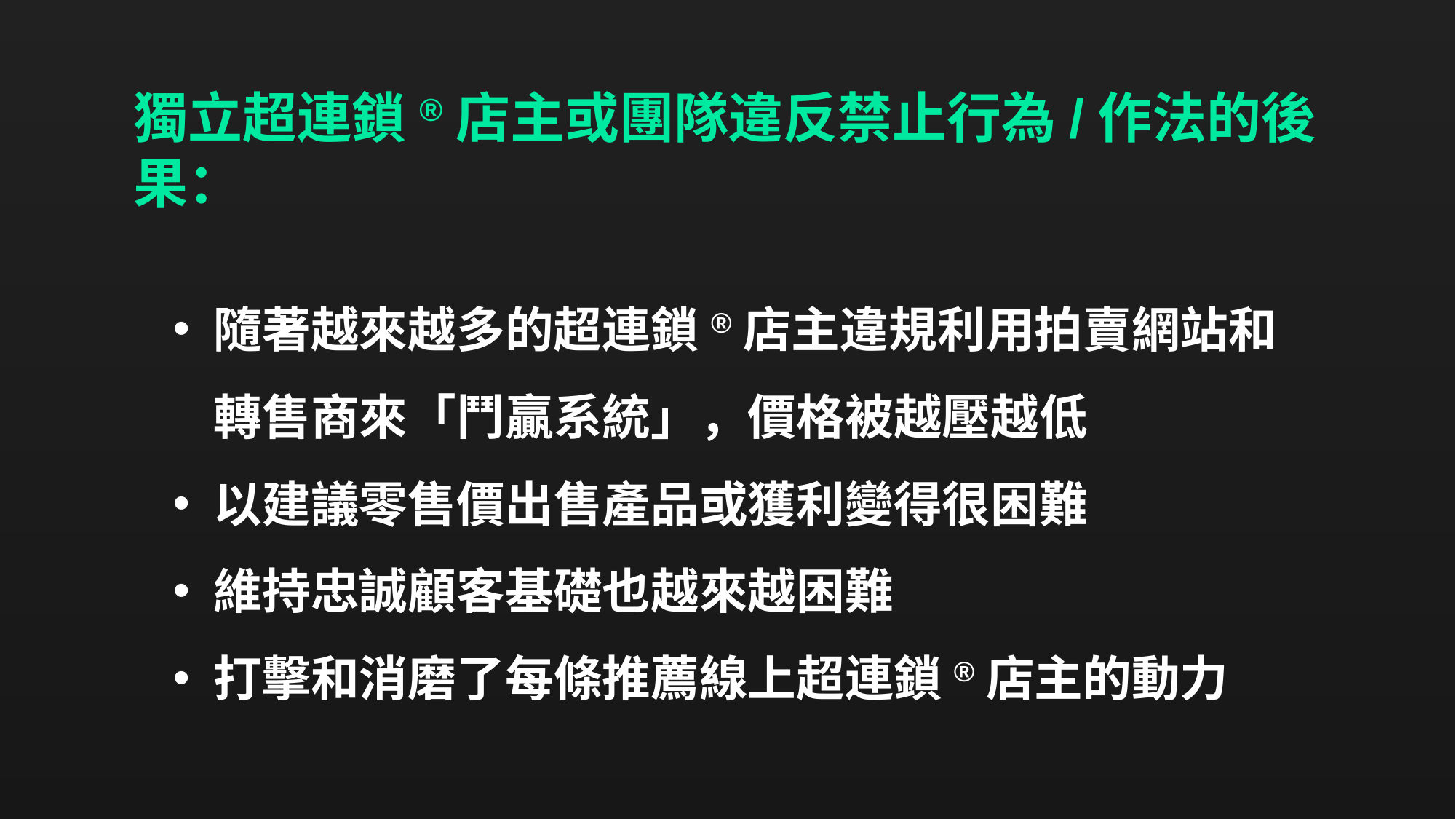

獨立超連鎖®店主或團隊違反禁止行為/作法的後果：
隨著越來越多的超連鎖®店主違規利用拍賣網站和轉售商來「鬥贏系統」，價格被越壓越低
以建議零售價出售產品或獲利變得很困難
維持忠誠顧客基礎也越來越困難
打擊和消磨了每條推薦線上超連鎖®店主的動力